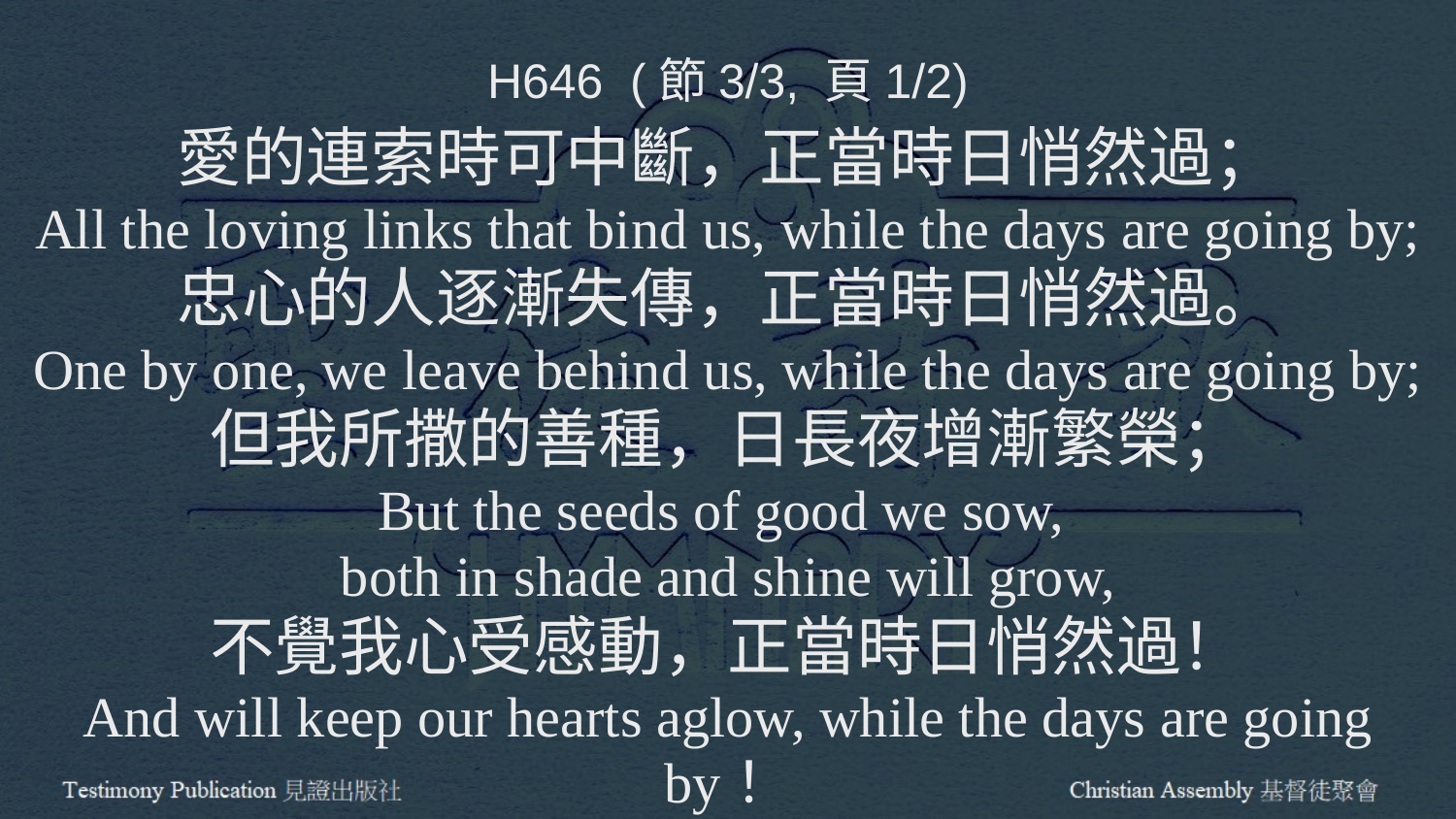

H646  (節3/3, 頁1/2)
愛的連索時可中斷，正當時日悄然過；
All the loving links that bind us, while the days are going by;
忠心的人逐漸失傳，正當時日悄然過。
One by one, we leave behind us, while the days are going by;
但我所撒的善種，日長夜增漸繁榮；
But the seeds of good we sow,
both in shade and shine will grow,
不覺我心受感動，正當時日悄然過！
And will keep our hearts aglow, while the days are going by！